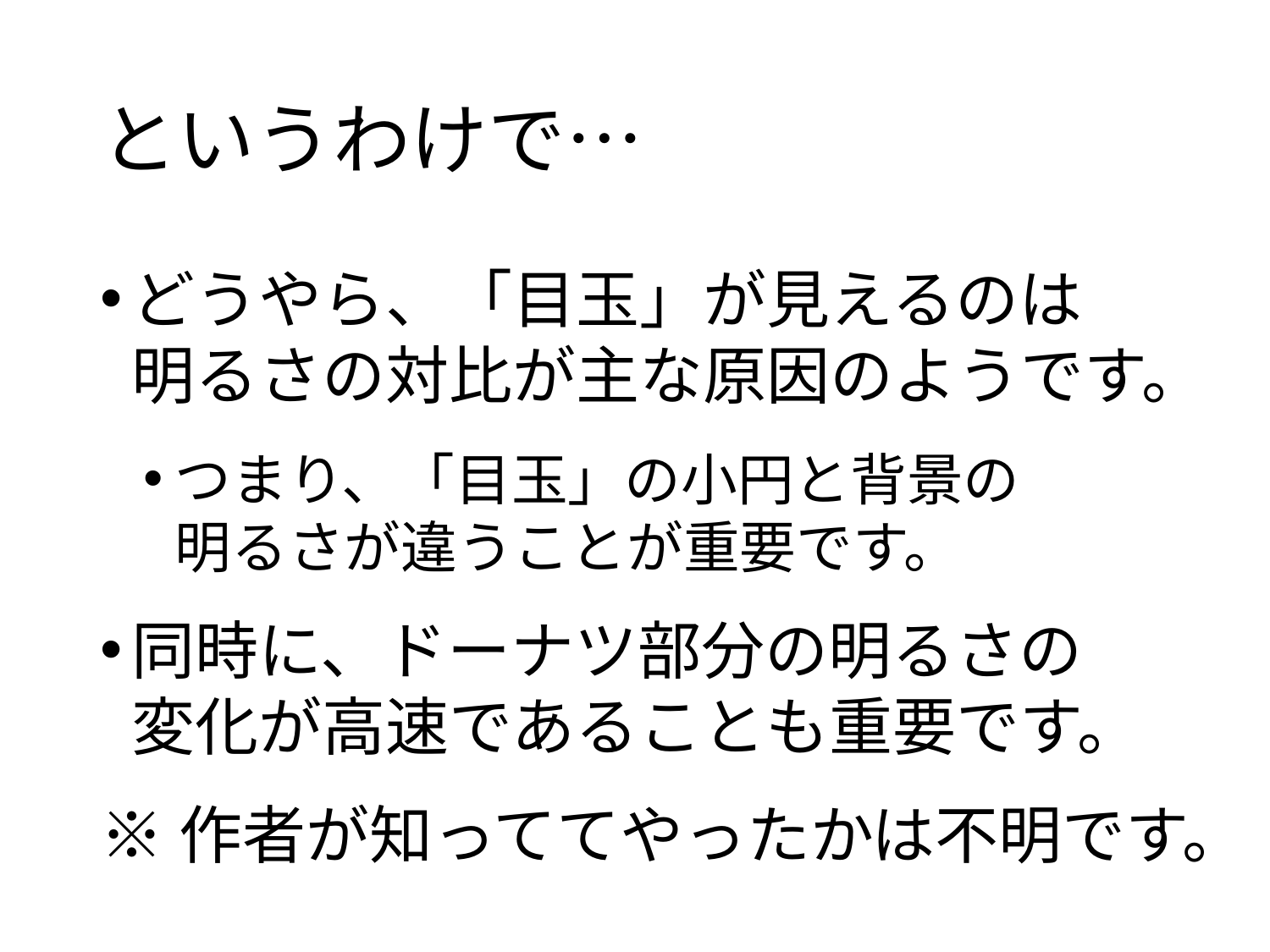

# というわけで…
どうやら、「目玉」が見えるのは
明るさの対比が主な原因のようです。
つまり、「目玉」の小円と背景の
明るさが違うことが重要です。
同時に、ドーナツ部分の明るさの
変化が高速であることも重要です。
※作者が知っててやったかは不明です。